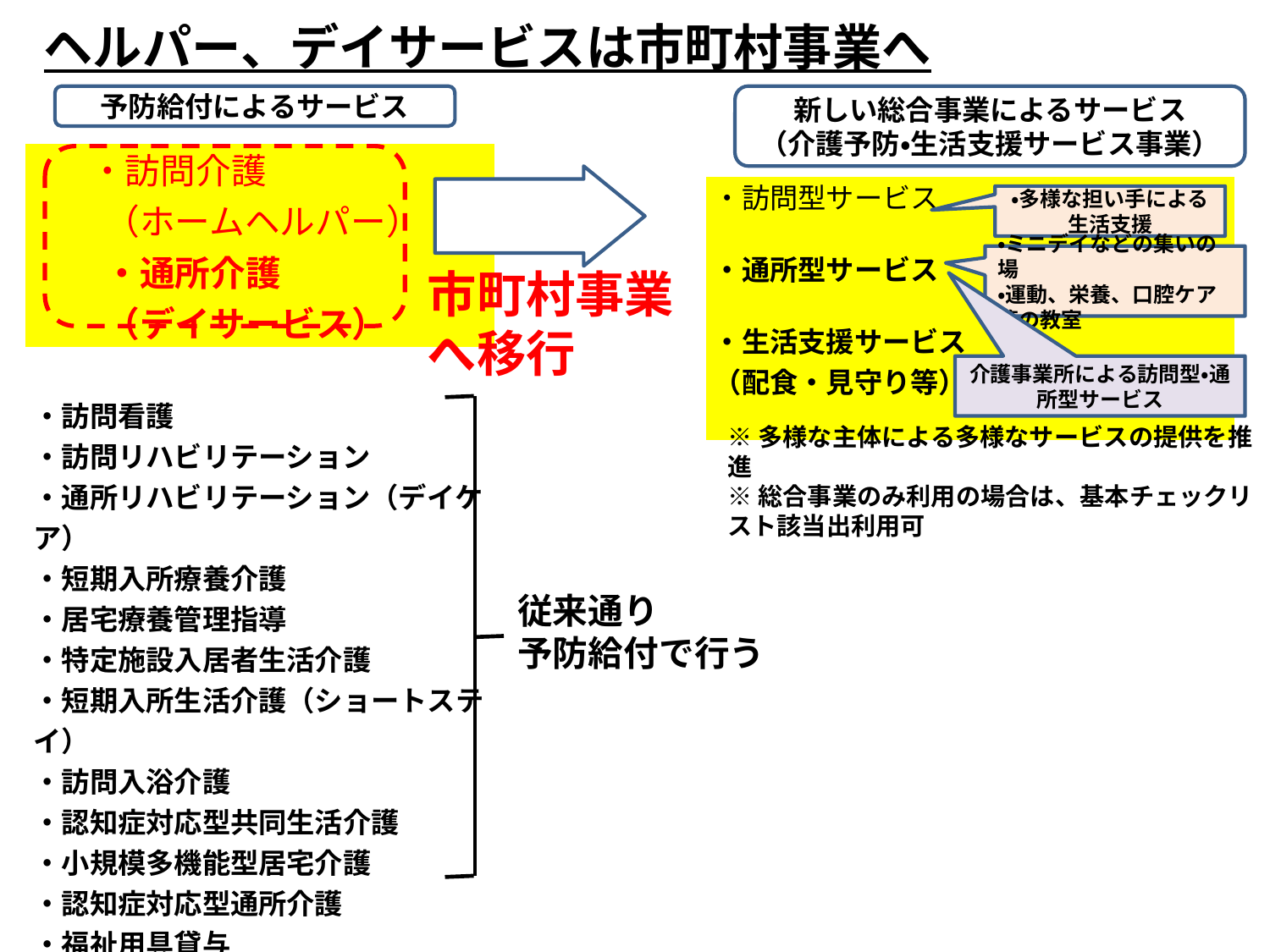

# ヘルパー、デイサービスは市町村事業へ
予防給付によるサービス
新しい総合事業によるサービス
（介護予防・生活支援サービス事業）
| ・訪問介護 　　（ホームヘルパー） 　　・通所介護 　　（デイサービス） |
| --- |
|  |
| ・訪問看護 ・訪問リハビリテーション ・通所リハビリテーション（デイケア） ・短期入所療養介護 ・居宅療養管理指導 ・特定施設入居者生活介護 ・短期入所生活介護（ショートステイ） ・訪問入浴介護 ・認知症対応型共同生活介護 ・小規模多機能型居宅介護 ・認知症対応型通所介護 ・福祉用具貸与 |
| ・福祉用具販売・ ・住宅改修　　　　　　　　など |

| ・訪問型サービス ・通所型サービス ・生活支援サービス （配食・見守り等） |
| --- |
・多様な担い手による生活支援
・ミニデイなどの集いの場
・運動、栄養、口腔ケア等の教室
市町村事業へ移行
介護事業所による訪問型・通所型サービス
※多様な主体による多様なサービスの提供を推進
※総合事業のみ利用の場合は、基本チェックリスト該当出利用可
従来通り
予防給付で行う